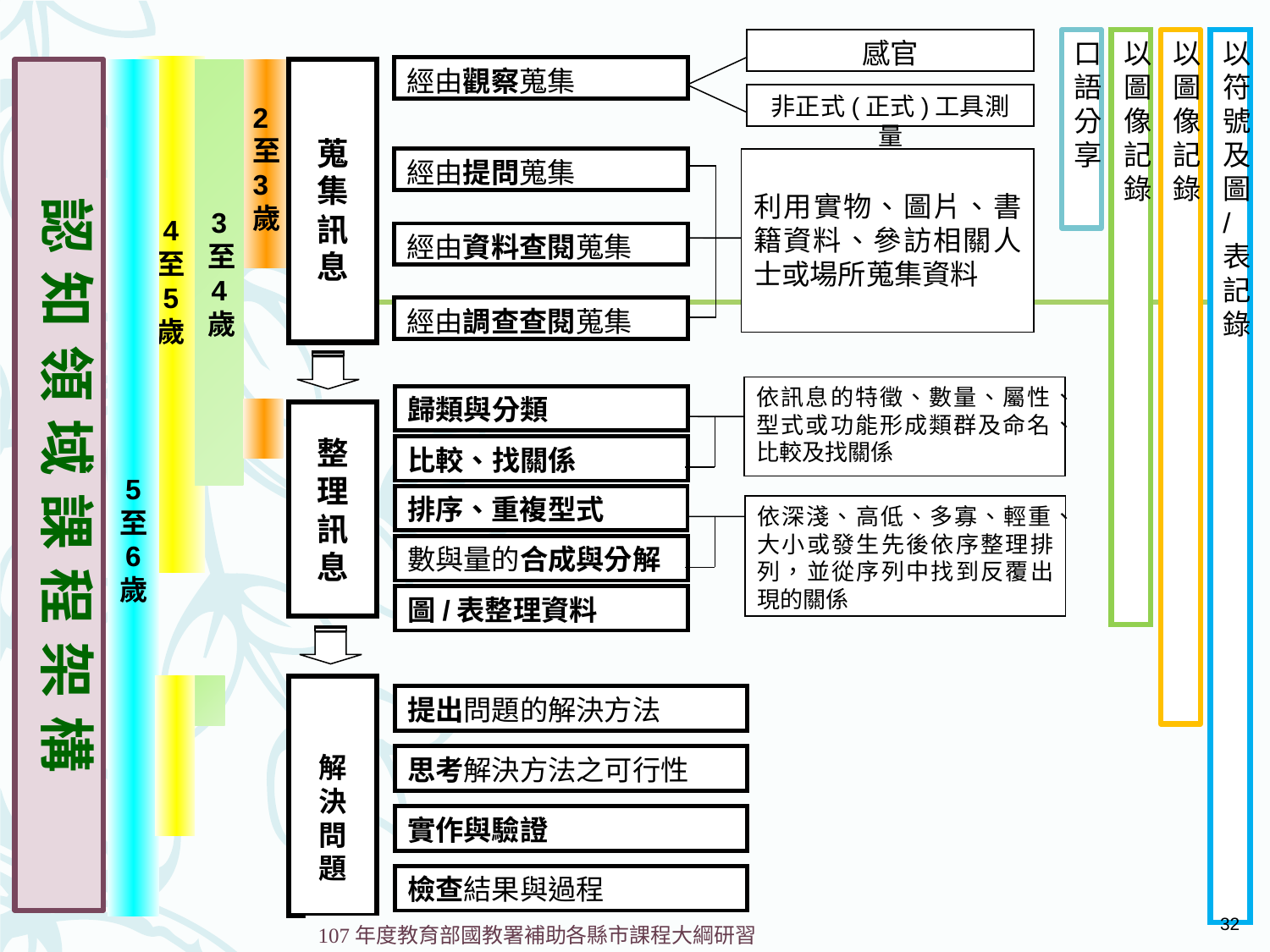

感官
口語
分享

非正式(正式)工具測量
經由觀察蒐集

蒐
集
訊
息

依訊息的特徵、數量、屬性、型式或功能形成類群及命名、比較及找關係

歸類與分類

整
理
訊
息
比較、找關係
圖/表整理資料
數與量的合成與分解

解
決
問
題
提出問題的解決方法
思考解決方法之可行性
實作與驗證
檢查結果與過程

經由提問蒐集

利用實物、圖片、書籍資料、參訪相關人士或場所蒐集資料

經由資料查閱蒐集
經由調查查閱蒐集
以圖像記錄
以圖像
記錄
以符號及圖/表記錄

4
至
5
歲

3
至
4
歲

認知領域課程架構

2
至
3
歲

5
至
6
歲

排序、重複型式
依深淺、高低、多寡、輕重、大小或發生先後依序整理排列，並從序列中找到反覆出現的關係

32
107年度教育部國教署補助各縣市課程大綱研習